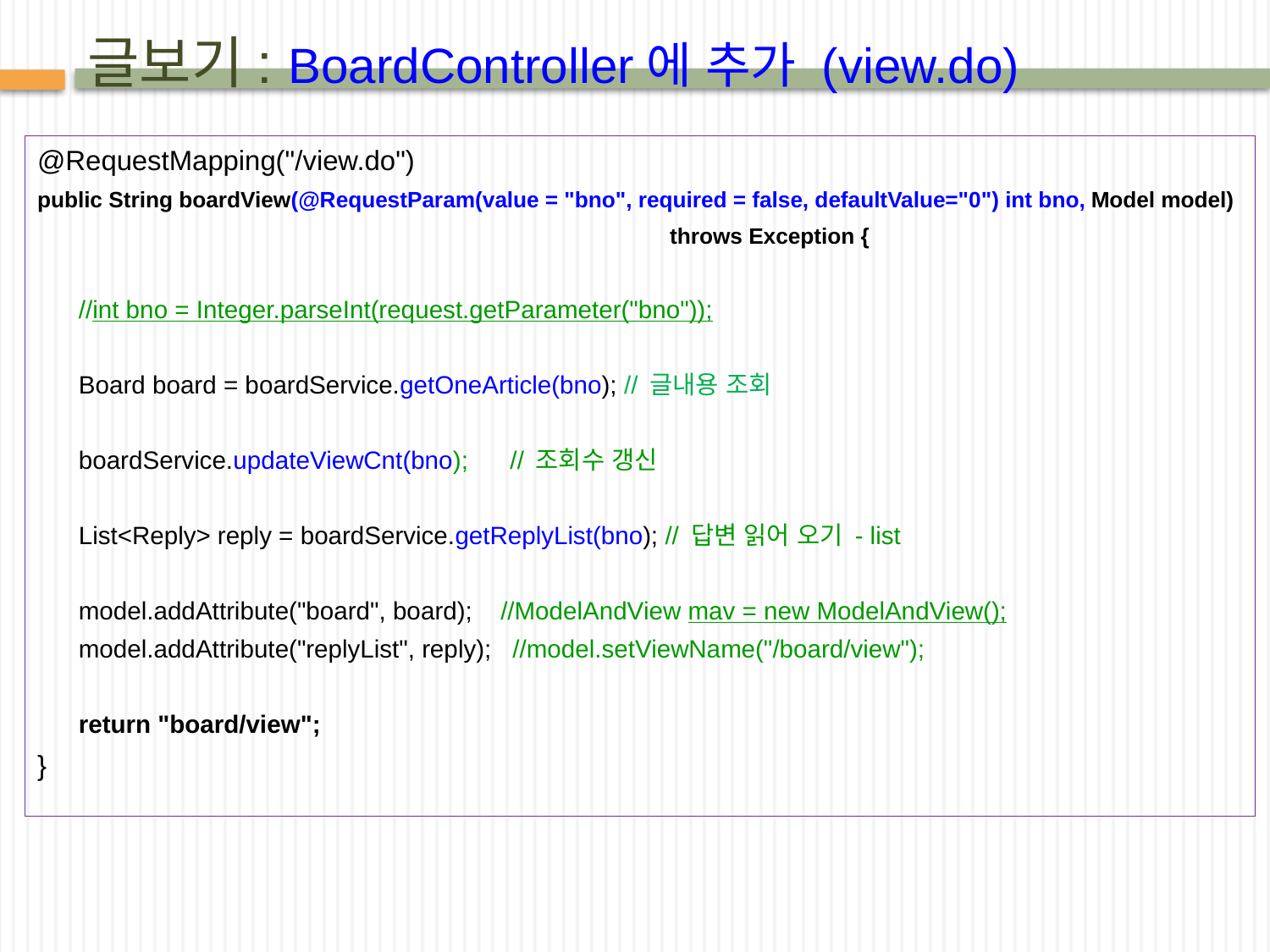

# 글보기: BoardController에 추가 (view.do)
@RequestMapping("/view.do")
public String boardView(@RequestParam(value = "bno", required = false, defaultValue="0") int bno, Model model)
                                                                                                       throws Exception {

//int bno = Integer.parseInt(request.getParameter("bno"));

Board board = boardService.getOneArticle(bno); // 글내용 조회

boardService.updateViewCnt(bno);      // 조회수 갱신

List<Reply> reply = boardService.getReplyList(bno); // 답변 읽어 오기 - list

model.addAttribute("board", board);    //ModelAndView mav = new ModelAndView();
model.addAttribute("replyList", reply);   //model.setViewName("/board/view");

return "board/view";
}